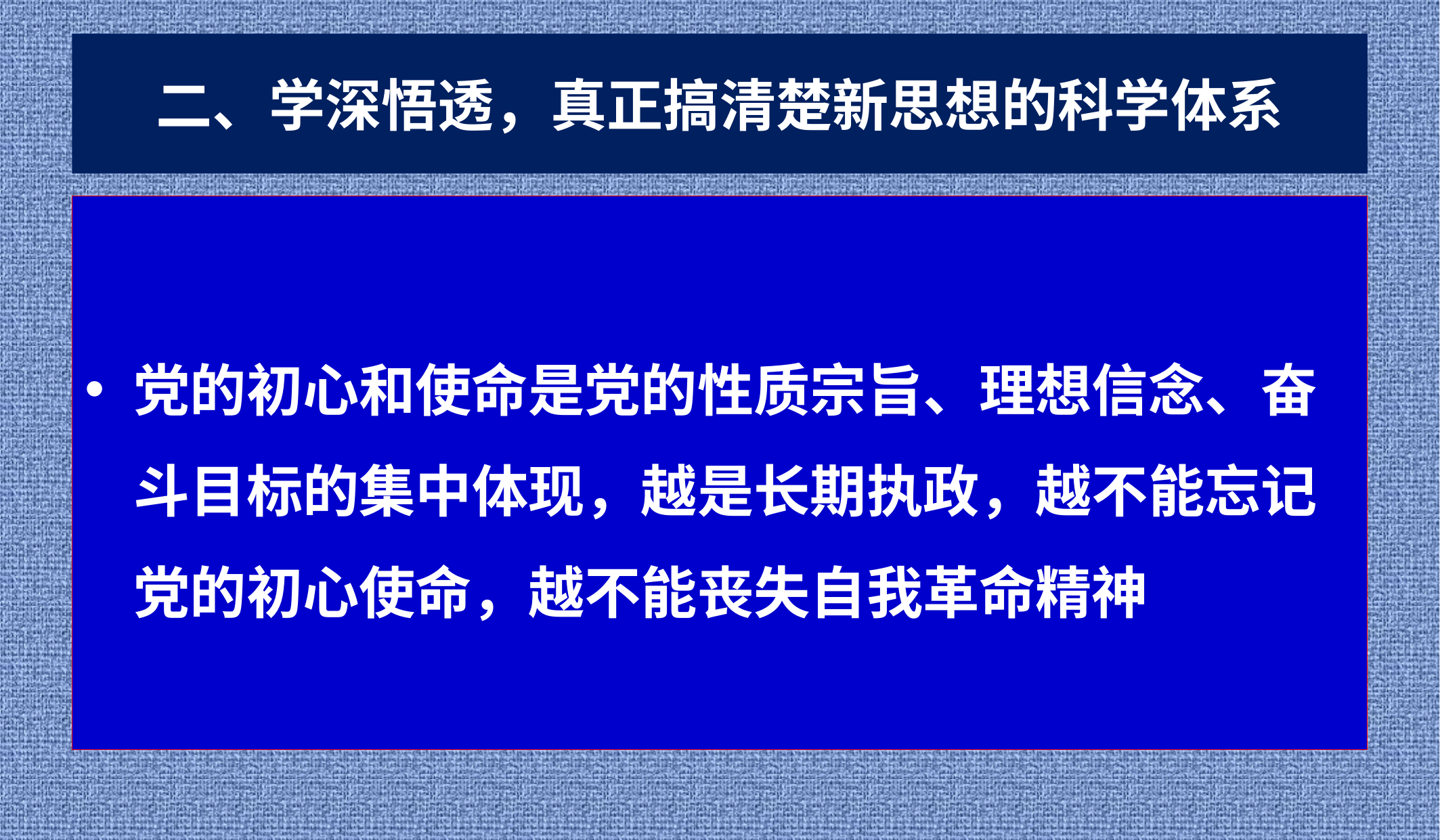

# 二、学深悟透，真正搞清楚新思想的科学体系
党的初心和使命是党的性质宗旨、理想信念、奋斗目标的集中体现，越是长期执政，越不能忘记党的初心使命，越不能丧失自我革命精神